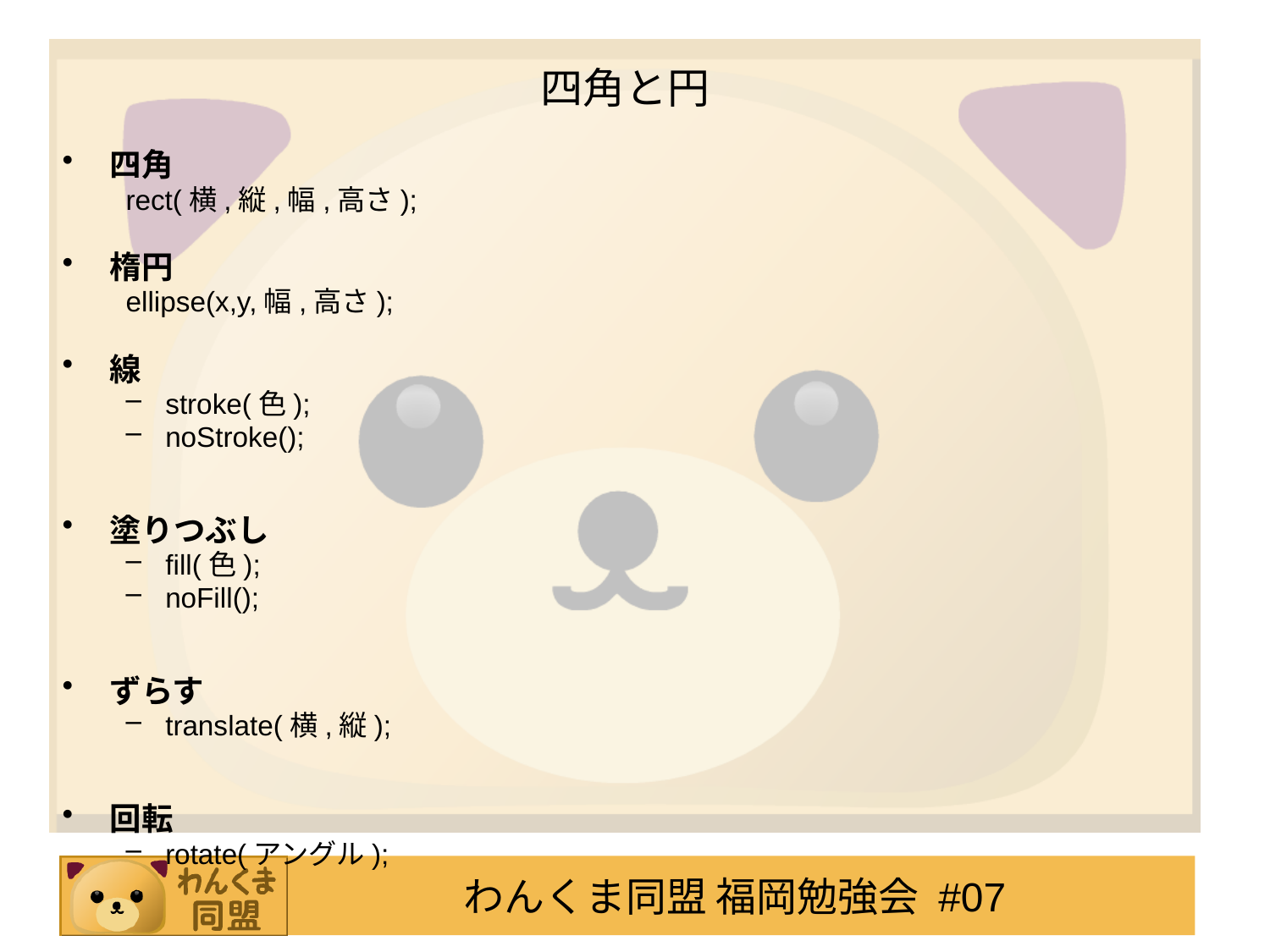

# 四角と円
四角
rect(横,縦,幅,高さ);

楕円
ellipse(x,y,幅,高さ);

線
stroke(色);
noStroke();

塗りつぶし
fill(色);
noFill();

ずらす
translate(横,縦);

回転
rotate(アングル);